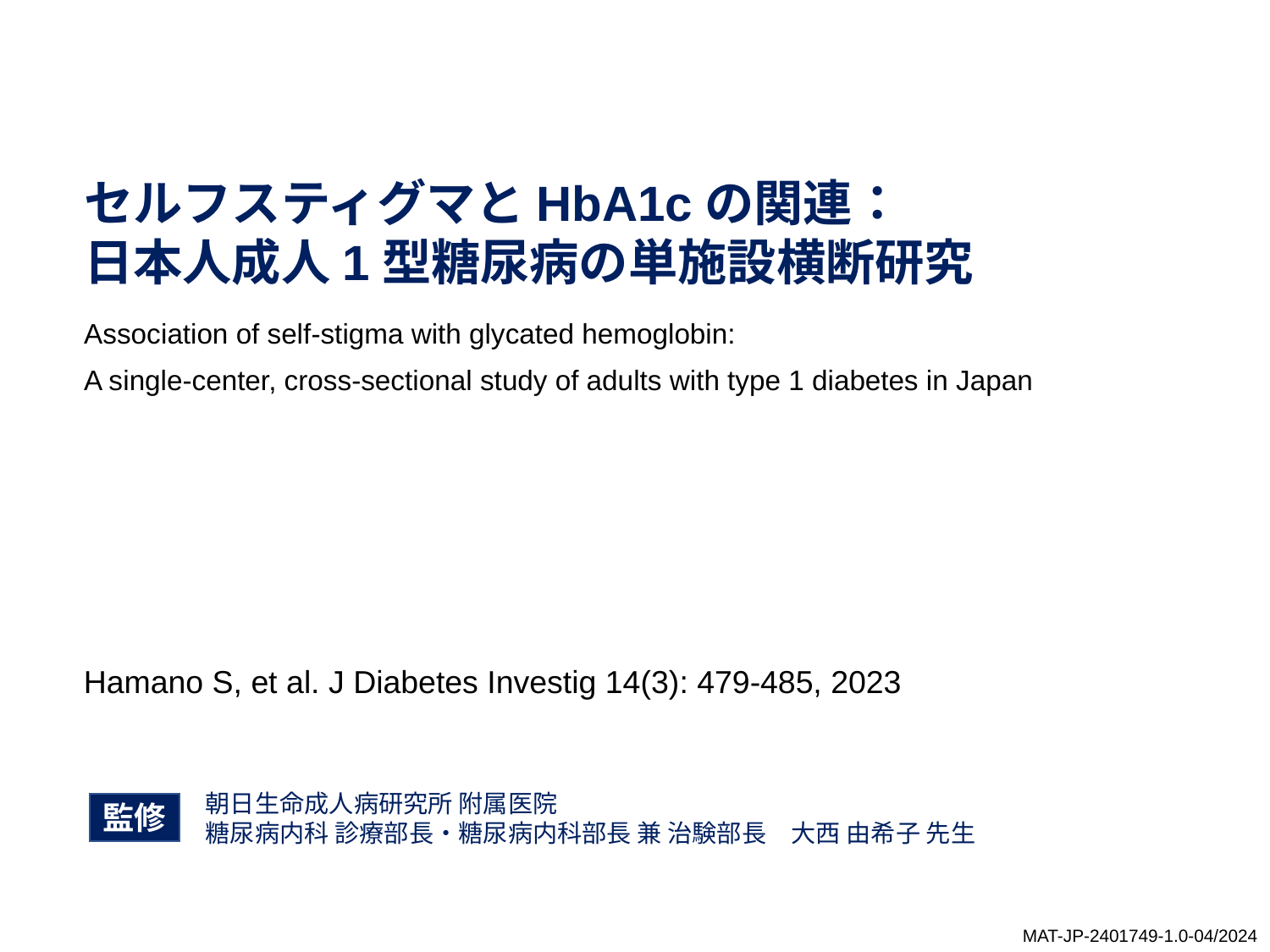

セルフスティグマとHbA1cの関連：
日本人成人1型糖尿病の単施設横断研究
Association of self-stigma with glycated hemoglobin:
A single-center, cross-sectional study of adults with type 1 diabetes in Japan
Hamano S, et al. J Diabetes Investig 14(3): 479-485, 2023
朝日生命成人病研究所 附属医院
糖尿病内科 診療部長・糖尿病内科部長 兼 治験部長　大西 由希子 先生
監修

MAT-JP-2401749‐1.0‐04/2024